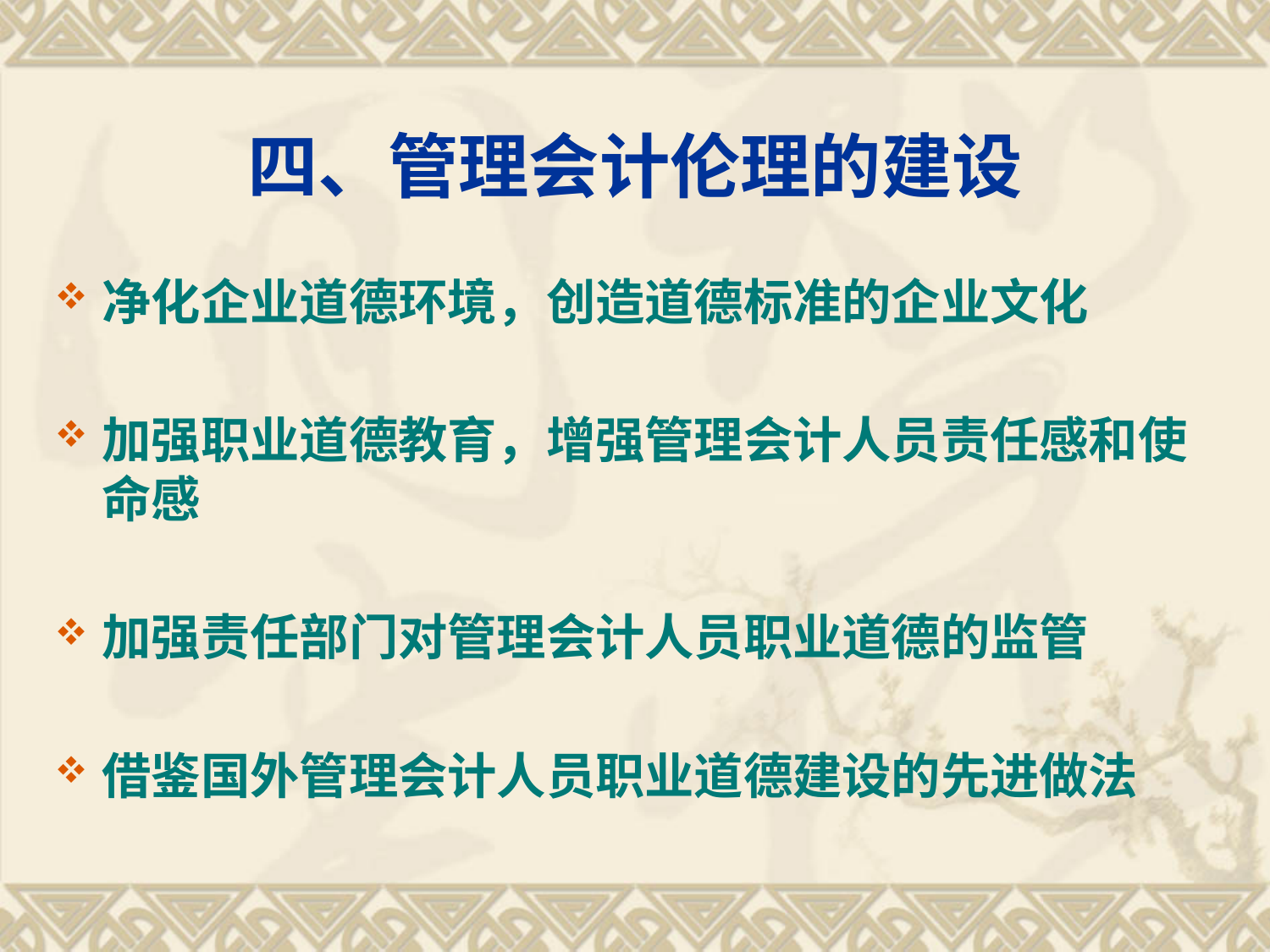

四、管理会计伦理的建设
净化企业道德环境，创造道德标准的企业文化

加强职业道德教育，增强管理会计人员责任感和使命感

加强责任部门对管理会计人员职业道德的监管

借鉴国外管理会计人员职业道德建设的先进做法